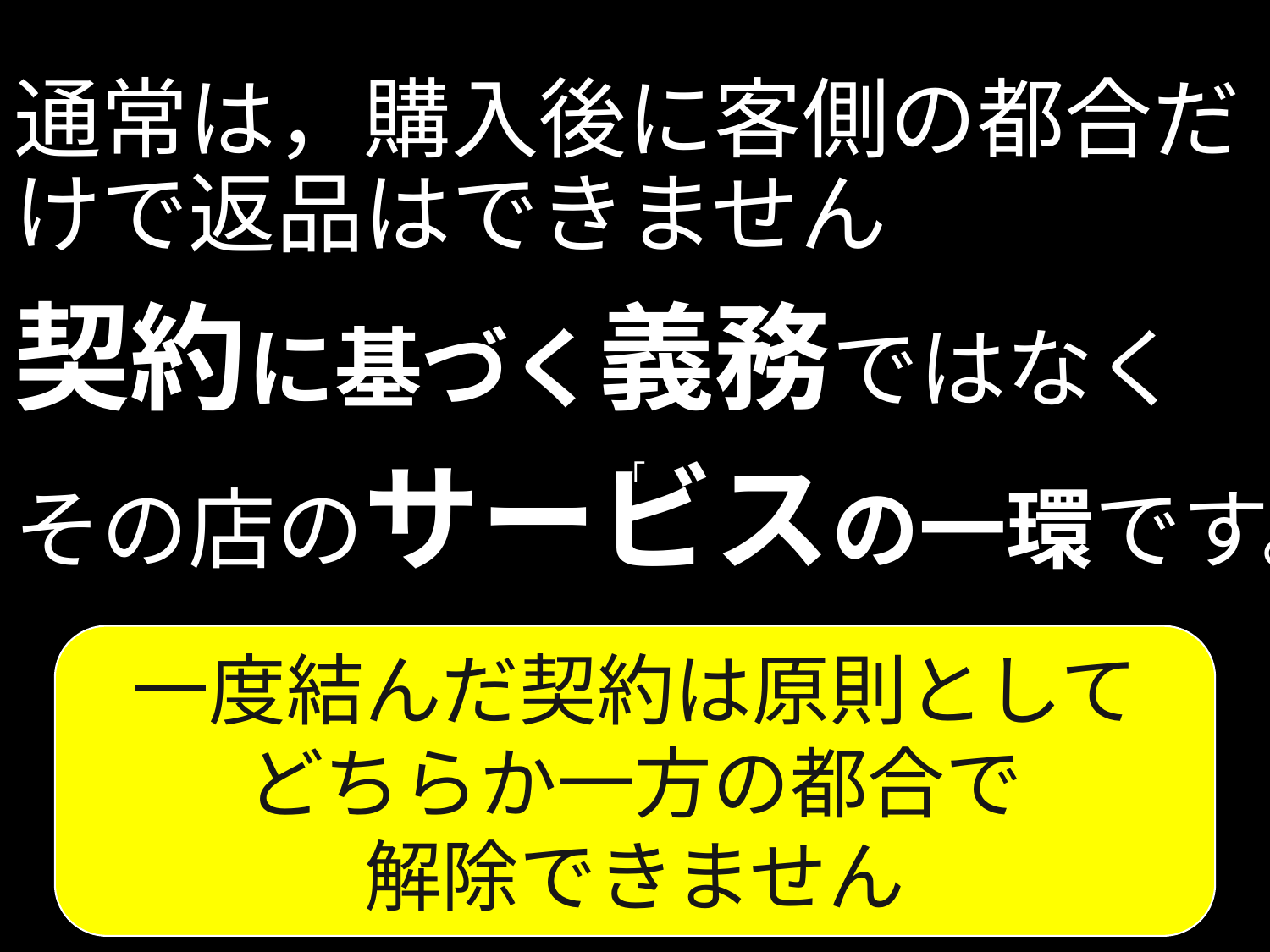

「
# 通常は，購入後に客側の都合だけで返品はできません 　　　　　 契約に基づく義務ではなく 　　　　 その店のサービスの一環です。
一度結んだ契約は原則として
どちらか一方の都合で
解除できません